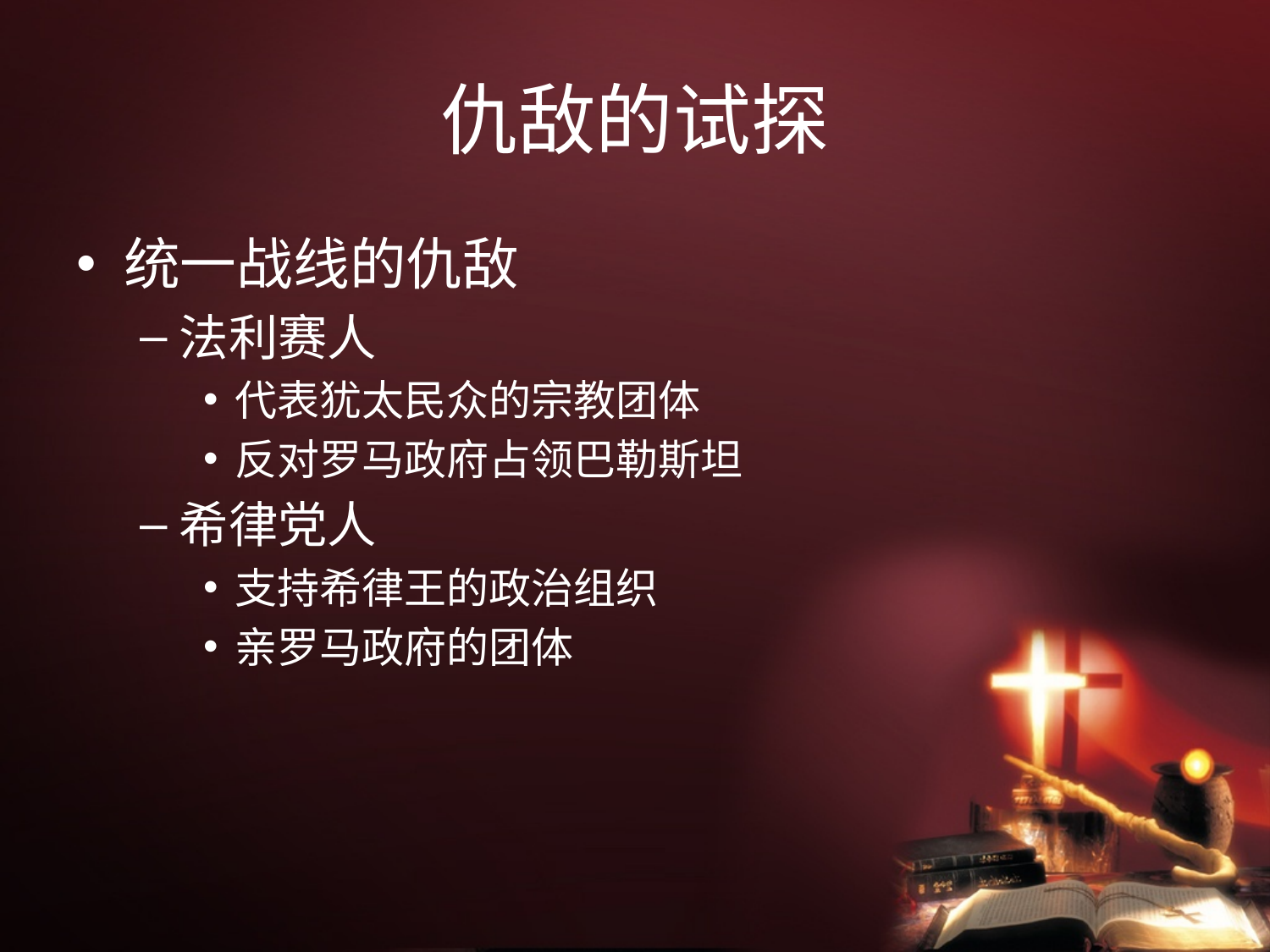

# 仇敌的试探
统一战线的仇敌
法利赛人
代表犹太民众的宗教团体
反对罗马政府占领巴勒斯坦
希律党人
支持希律王的政治组织
亲罗马政府的团体